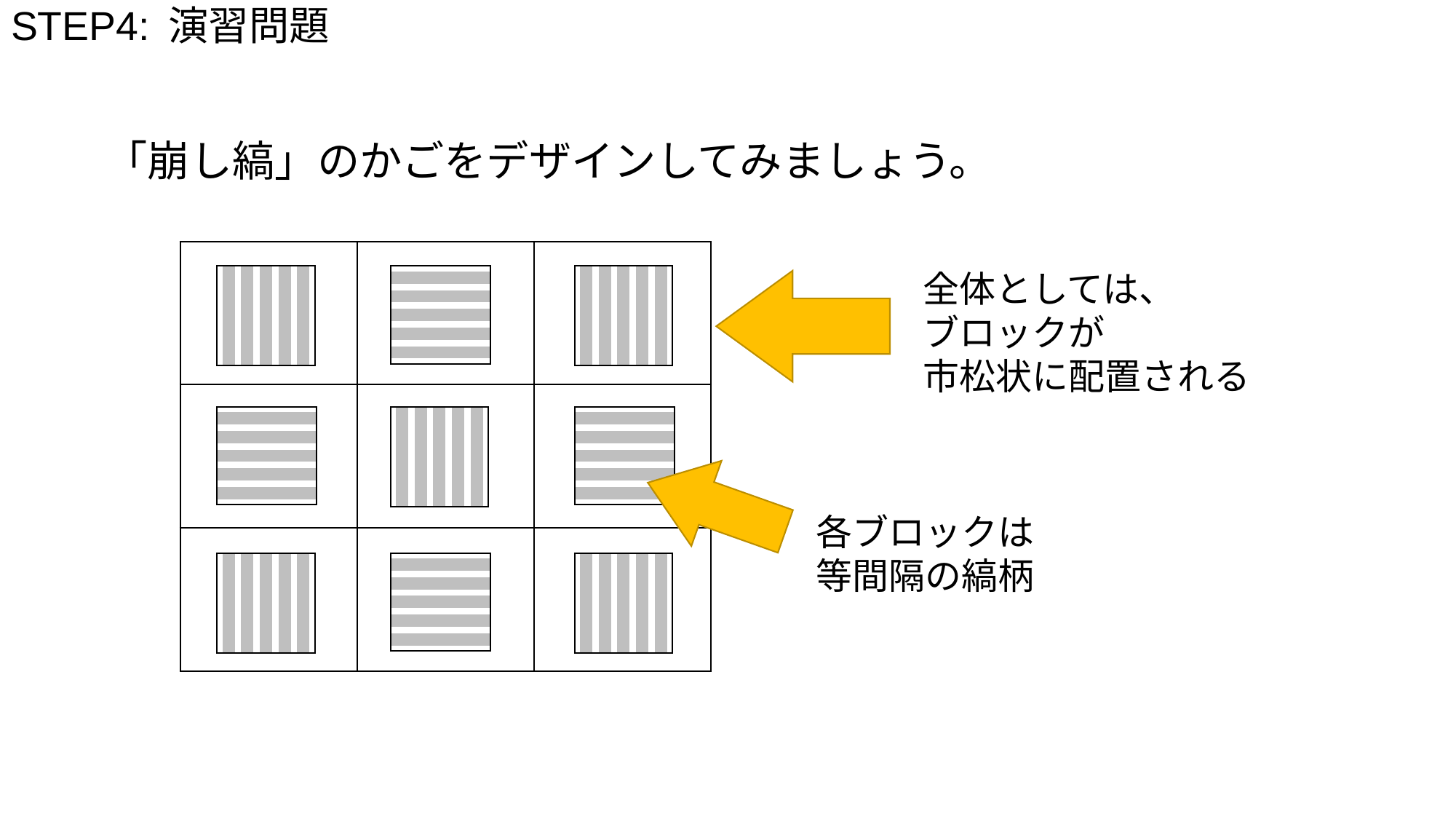

# STEP4: 演習問題
「崩し縞」のかごをデザインしてみましょう。
|  |  |  |
| --- | --- | --- |
|  |  |  |
|  |  |  |
全体としては、
ブロックが
市松状に配置される

各ブロックは
等間隔の縞柄